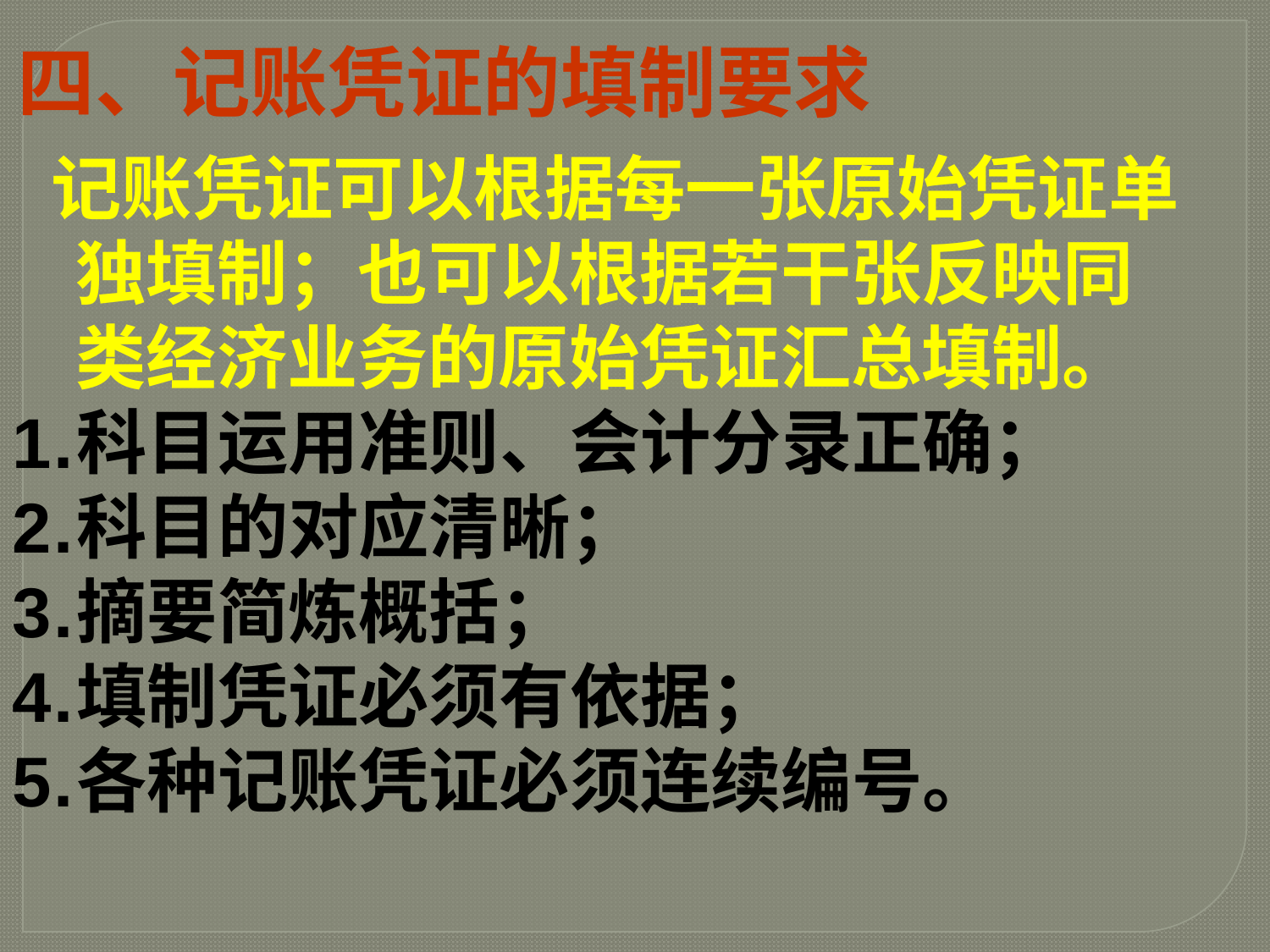

四、记账凭证的填制要求
   记账凭证可以根据每一张原始凭证单独填制；也可以根据若干张反映同类经济业务的原始凭证汇总填制。
科目运用准则、会计分录正确；
科目的对应清晰；
摘要简炼概括；
填制凭证必须有依据；
各种记账凭证必须连续编号。